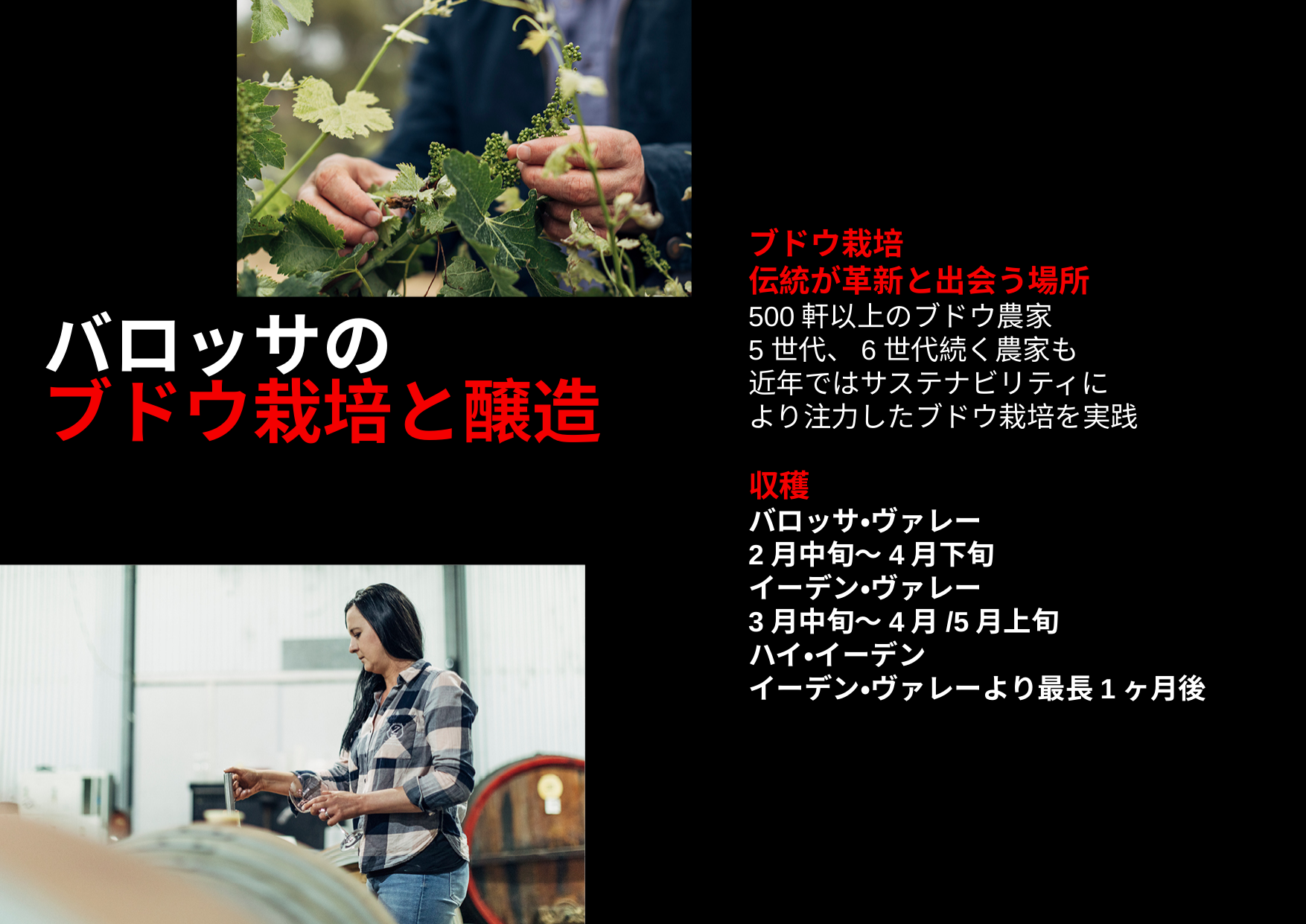

ブドウ栽培
伝統が革新と出会う場所
500軒以上のブドウ農家
5世代、6世代続く農家も
近年ではサステナビリティに
より注力したブドウ栽培を実践

収穫
バロッサ・ヴァレー
2月中旬～4月下旬
イーデン・ヴァレー
3月中旬～4月/5月上旬
ハイ・イーデン
イーデン・ヴァレーより最長1ヶ月後
バロッサの
ブドウ栽培と醸造